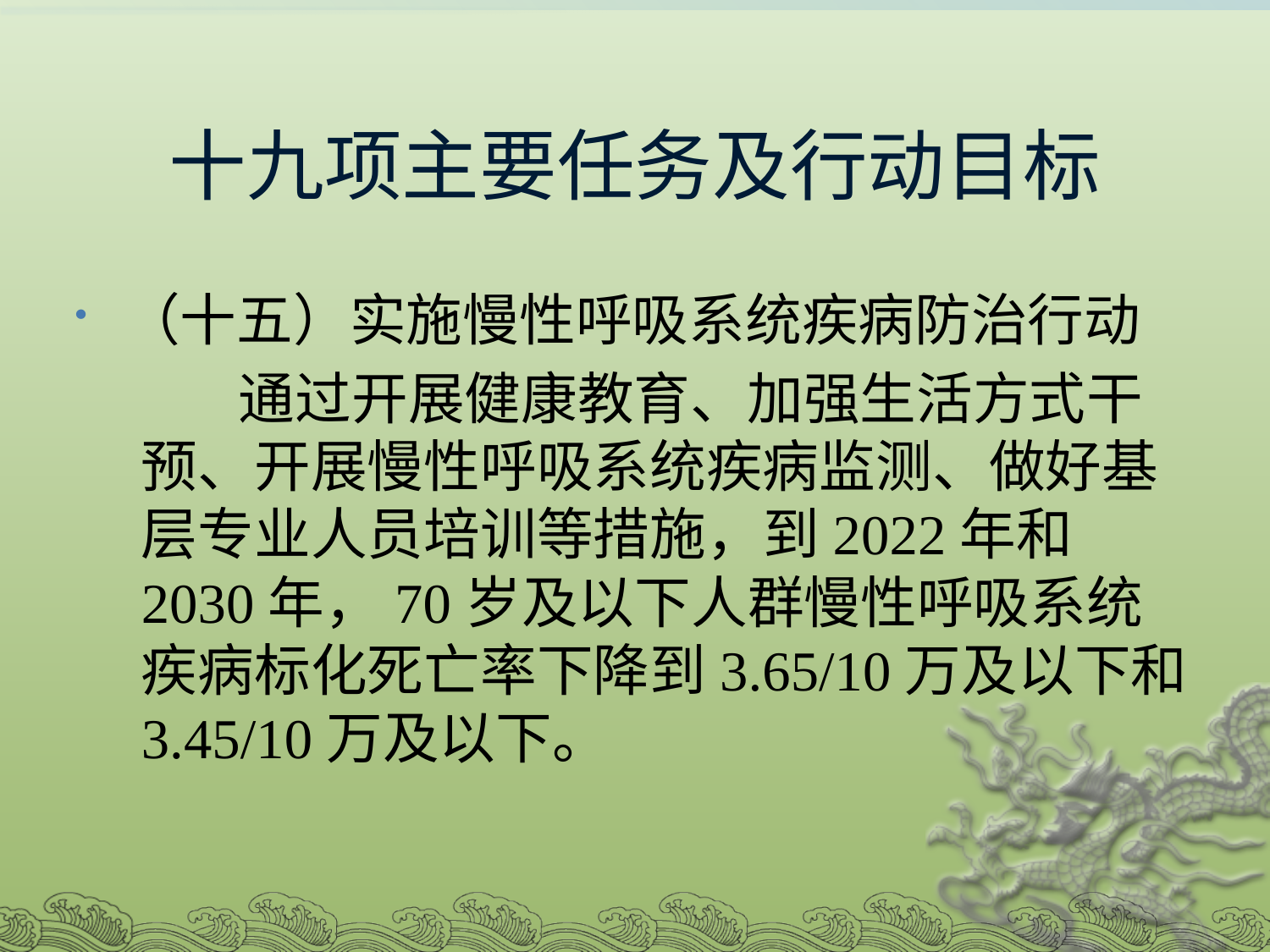

# 十九项主要任务及行动目标
（十五）实施慢性呼吸系统疾病防治行动
通过开展健康教育、加强生活方式干预、开展慢性呼吸系统疾病监测、做好基层专业人员培训等措施，到2022年和2030年，70岁及以下人群慢性呼吸系统疾病标化死亡率下降到3.65/10万及以下和3.45/10万及以下。